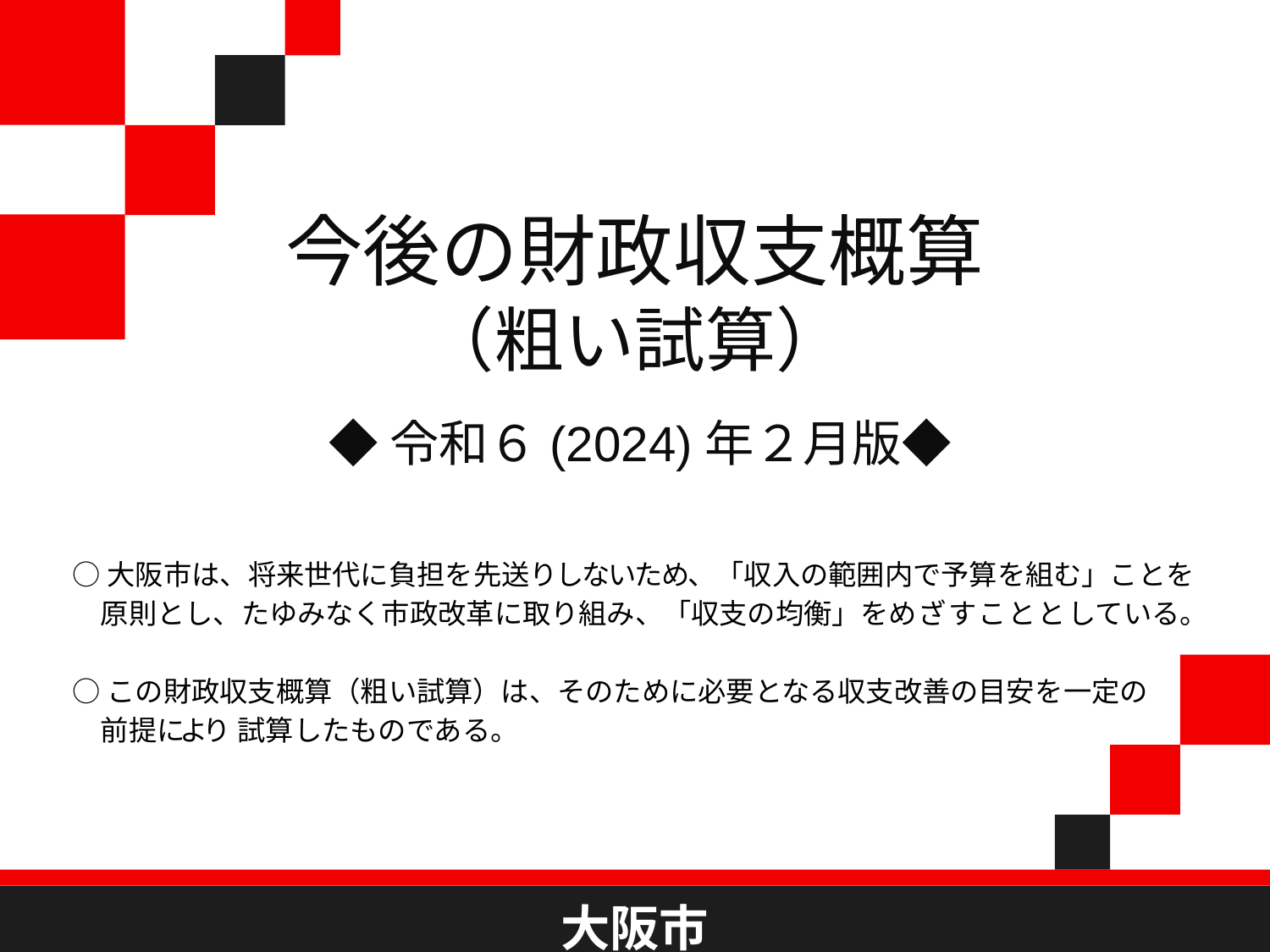

# 今後の財政収支概算 （粗い試算）
◆令和６(2024)年２月版◆
○大阪市は、将来世代に負担を先送りしないため、「収入の範囲内で予算を組む」ことを
　原則とし、たゆみなく市政改革に取り組み、「収支の均衡」をめざすこととしている。

○この財政収支概算（粗い試算）は、そのために必要となる収支改善の目安を一定の
　前提により 試算したものである。
大阪市